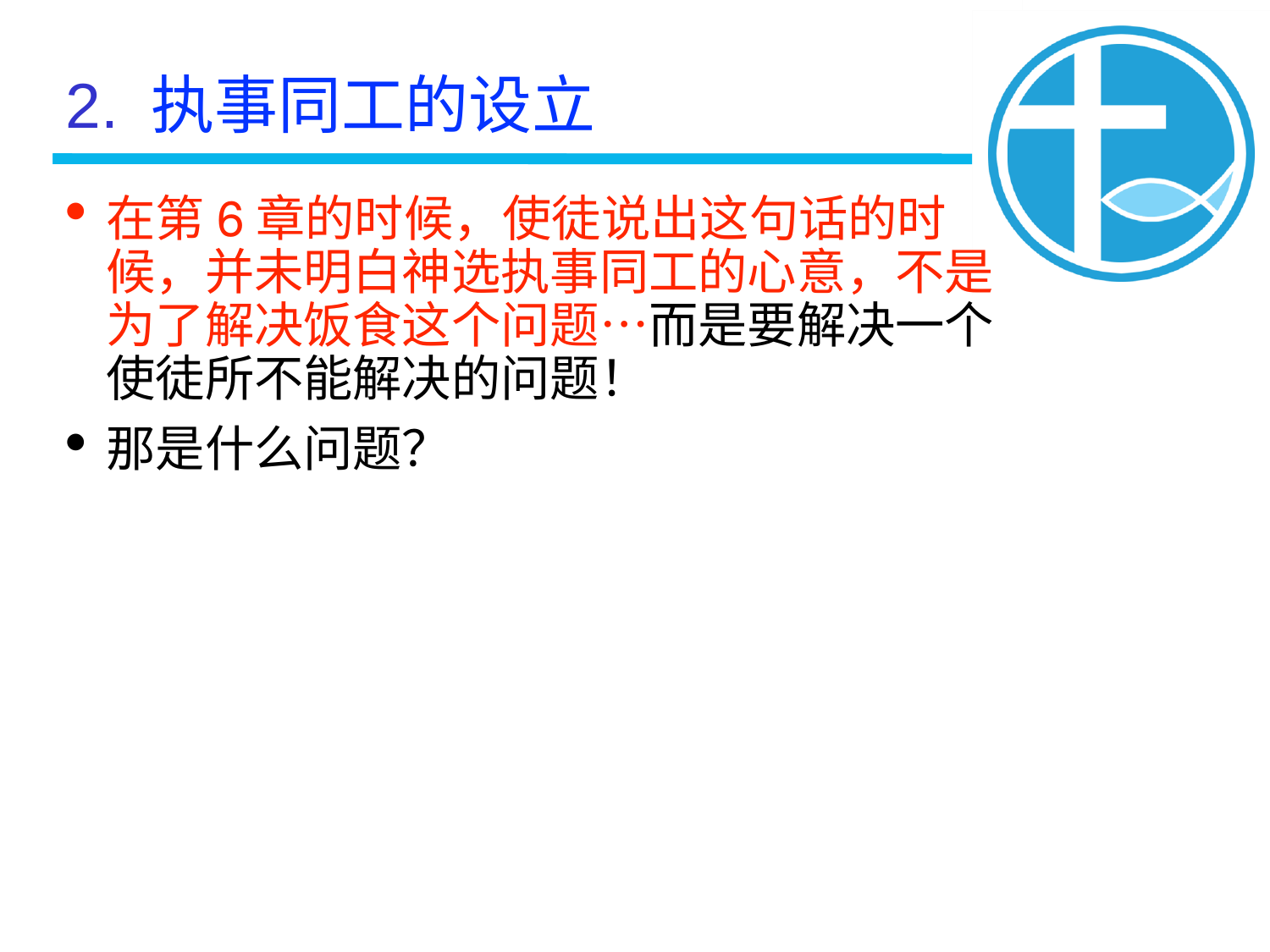

2. 执事同工的设立
在第6章的时候，使徒说出这句话的时候，并未明白神选执事同工的心意，不是为了解决饭食这个问题⋯而是要解决一个使徒所不能解决的问题！
那是什么问题？